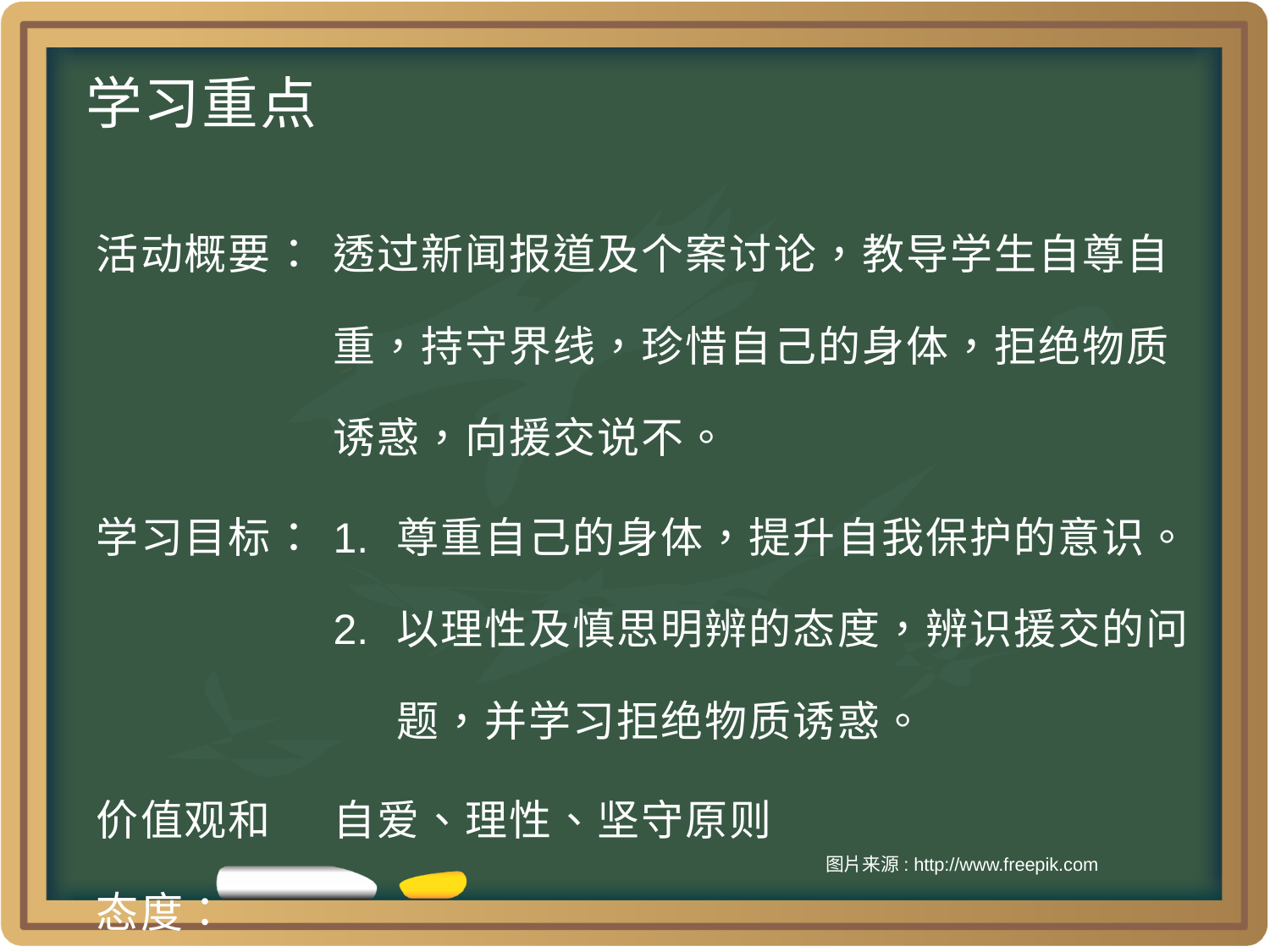

学习重点
| 活动概要： | 透过新闻报道及个案讨论，教导学生自尊自重，持守界线，珍惜自己的身体，拒绝物质诱惑，向援交说不。 |
| --- | --- |
| 学习目标： | 尊重自己的身体，提升自我保护的意识。 以理性及慎思明辨的态度，辨识援交的问题，并学习拒绝物质诱惑。 |
| 价值观和 态度： | 自爱、理性、坚守原则 |
图片来源: http://www.freepik.com